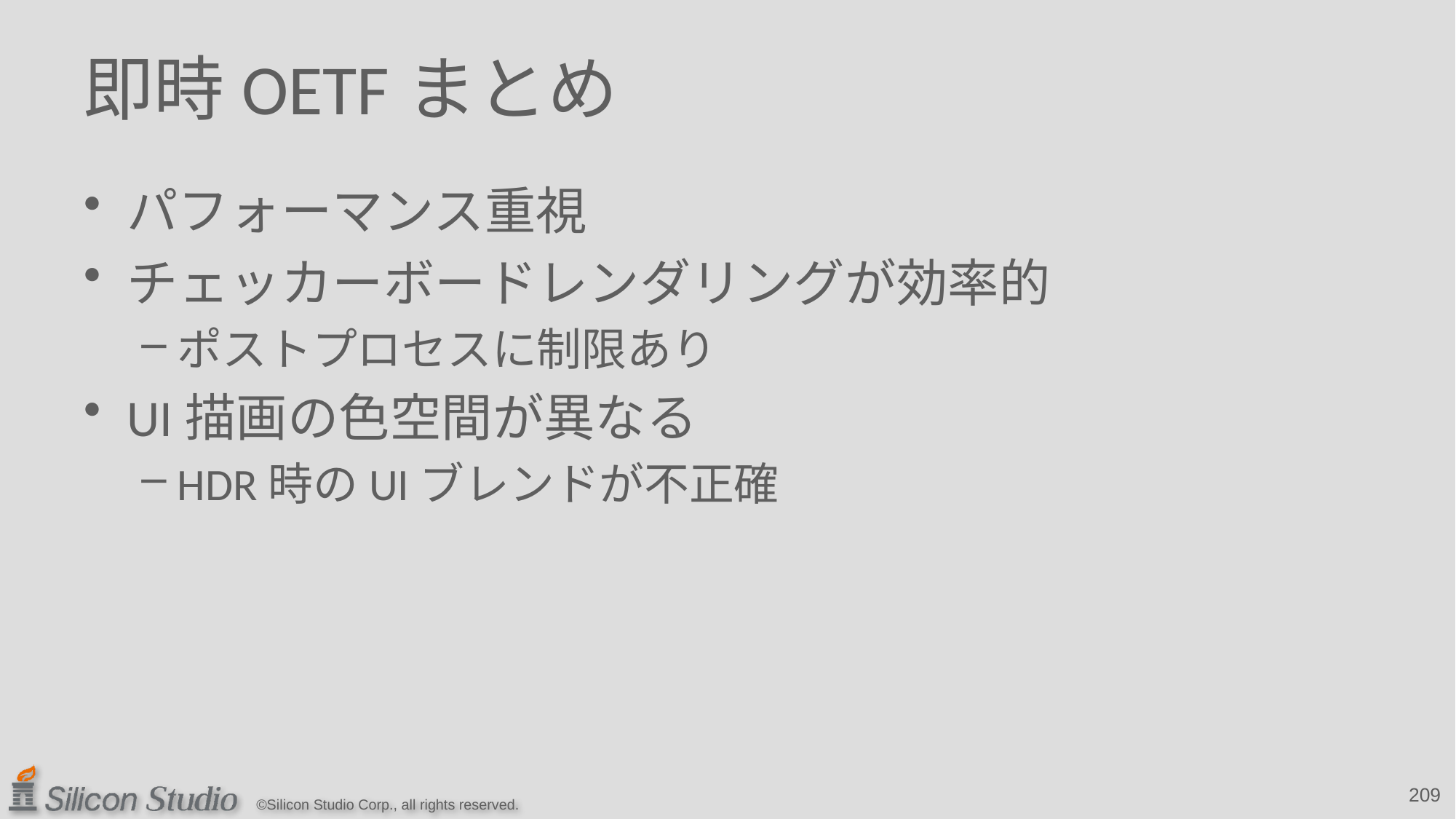

# 即時OETFまとめ
パフォーマンス重視
チェッカーボードレンダリングが効率的
ポストプロセスに制限あり
UI描画の色空間が異なる
HDR時のUIブレンドが不正確
209